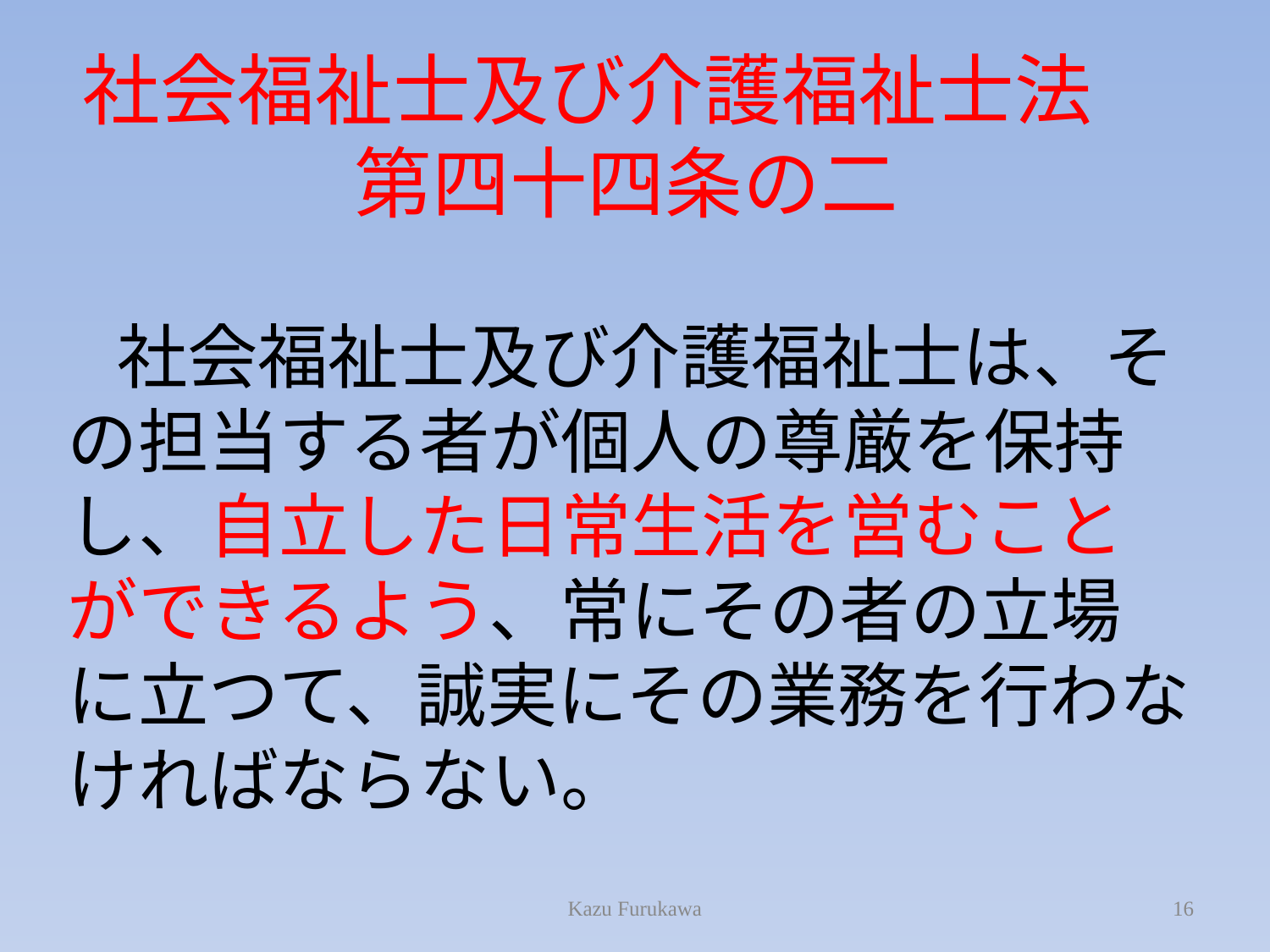

# 社会福祉士及び介護福祉士法　第四十四条の二
　社会福祉士及び介護福祉士は、その担当する者が個人の尊厳を保持し、自立した日常生活を営むことができるよう、常にその者の立場に立つて、誠実にその業務を行わなければならない。
Kazu Furukawa
16